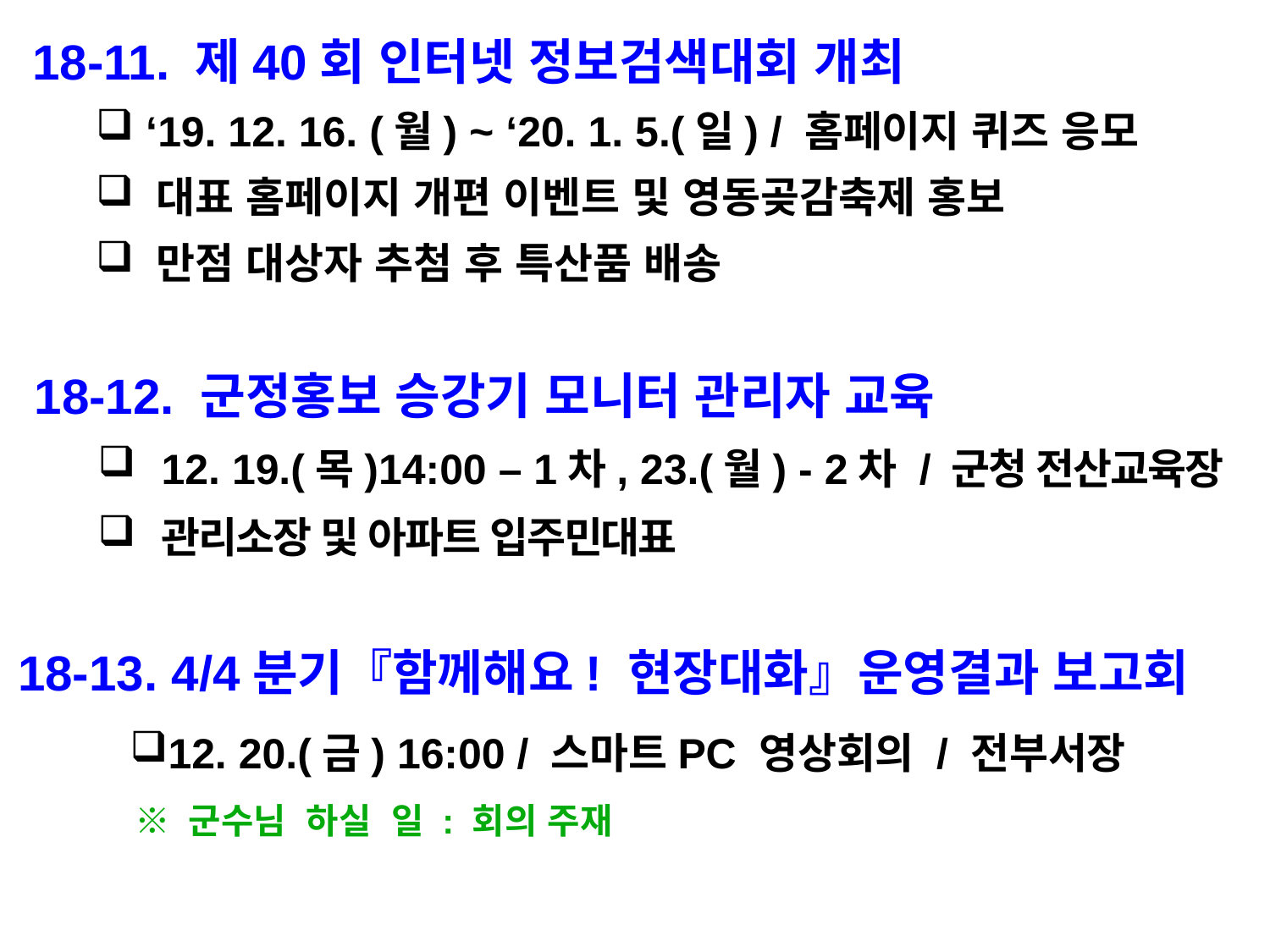

18-11. 제40회 인터넷 정보검색대회 개최
 ‘19. 12. 16. (월) ~ ‘20. 1. 5.(일) / 홈페이지 퀴즈 응모
 대표 홈페이지 개편 이벤트 및 영동곶감축제 홍보
 만점 대상자 추첨 후 특산품 배송
18-12. 군정홍보 승강기 모니터 관리자 교육
12. 19.(목)14:00 – 1차, 23.(월) - 2차 / 군청 전산교육장
관리소장 및 아파트 입주민대표
18-13. 4/4분기『함께해요! 현장대화』운영결과 보고회
12. 20.(금) 16:00 / 스마트PC 영상회의 / 전부서장
   ※ 군수님  하실  일 : 회의 주재